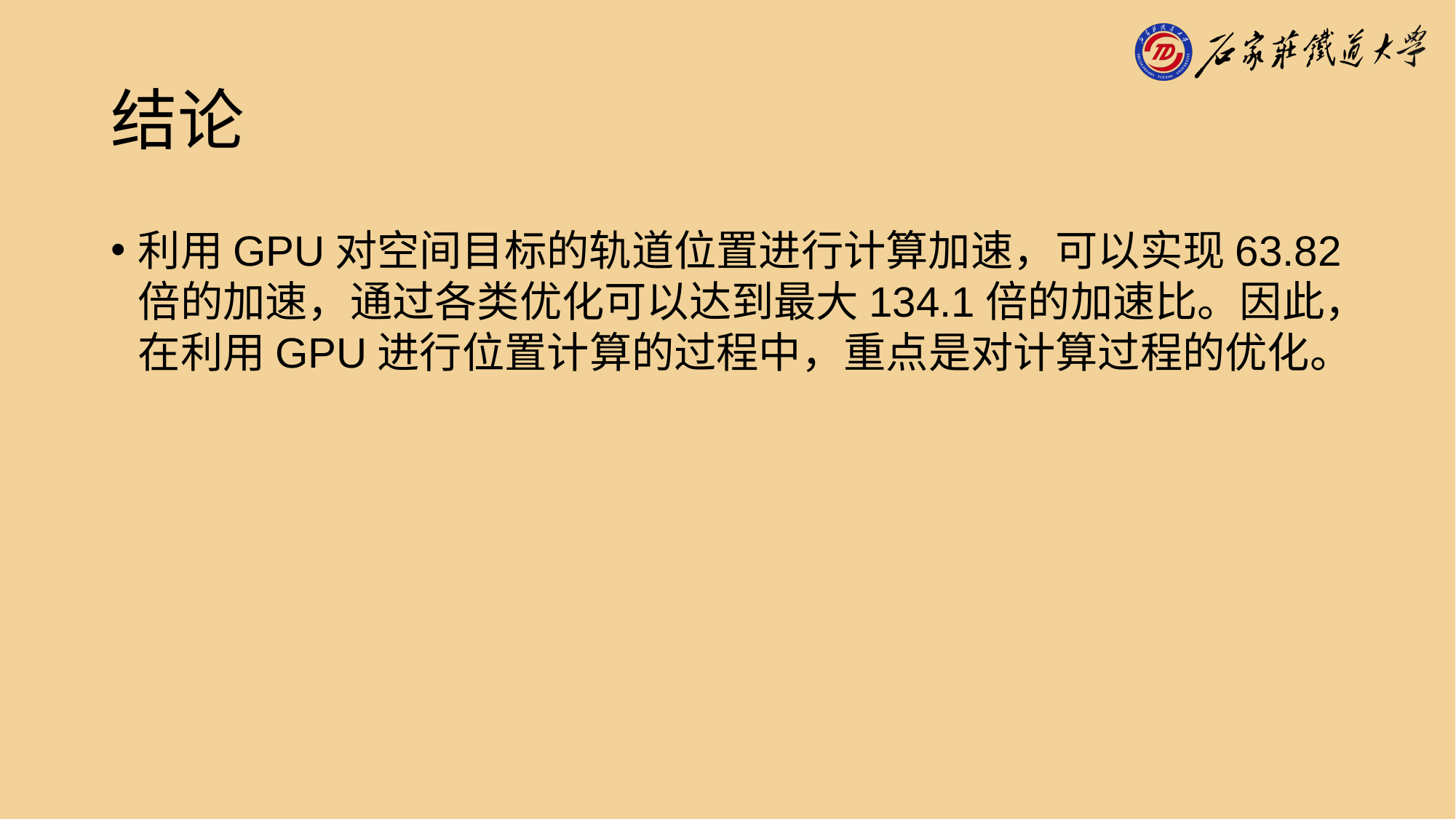

# 结论
利用GPU对空间目标的轨道位置进行计算加速，可以实现63.82倍的加速，通过各类优化可以达到最大134.1倍的加速比。因此，在利用GPU进行位置计算的过程中，重点是对计算过程的优化。